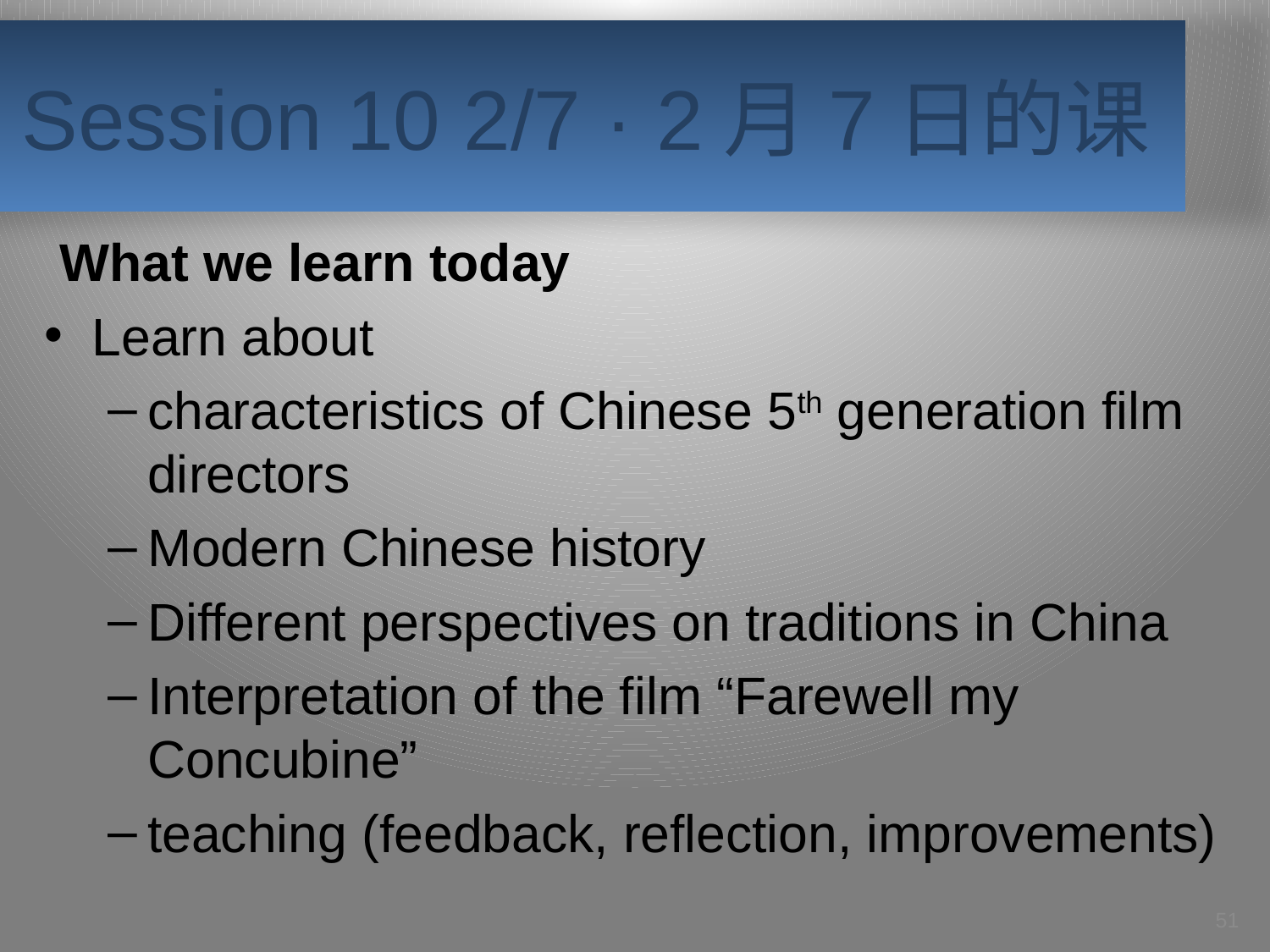

# Session 10 2/7 · 2月7日的课
What we learn today
Learn about
characteristics of Chinese 5th generation film directors
Modern Chinese history
Different perspectives on traditions in China
Interpretation of the film “Farewell my Concubine”
teaching (feedback, reflection, improvements)

51